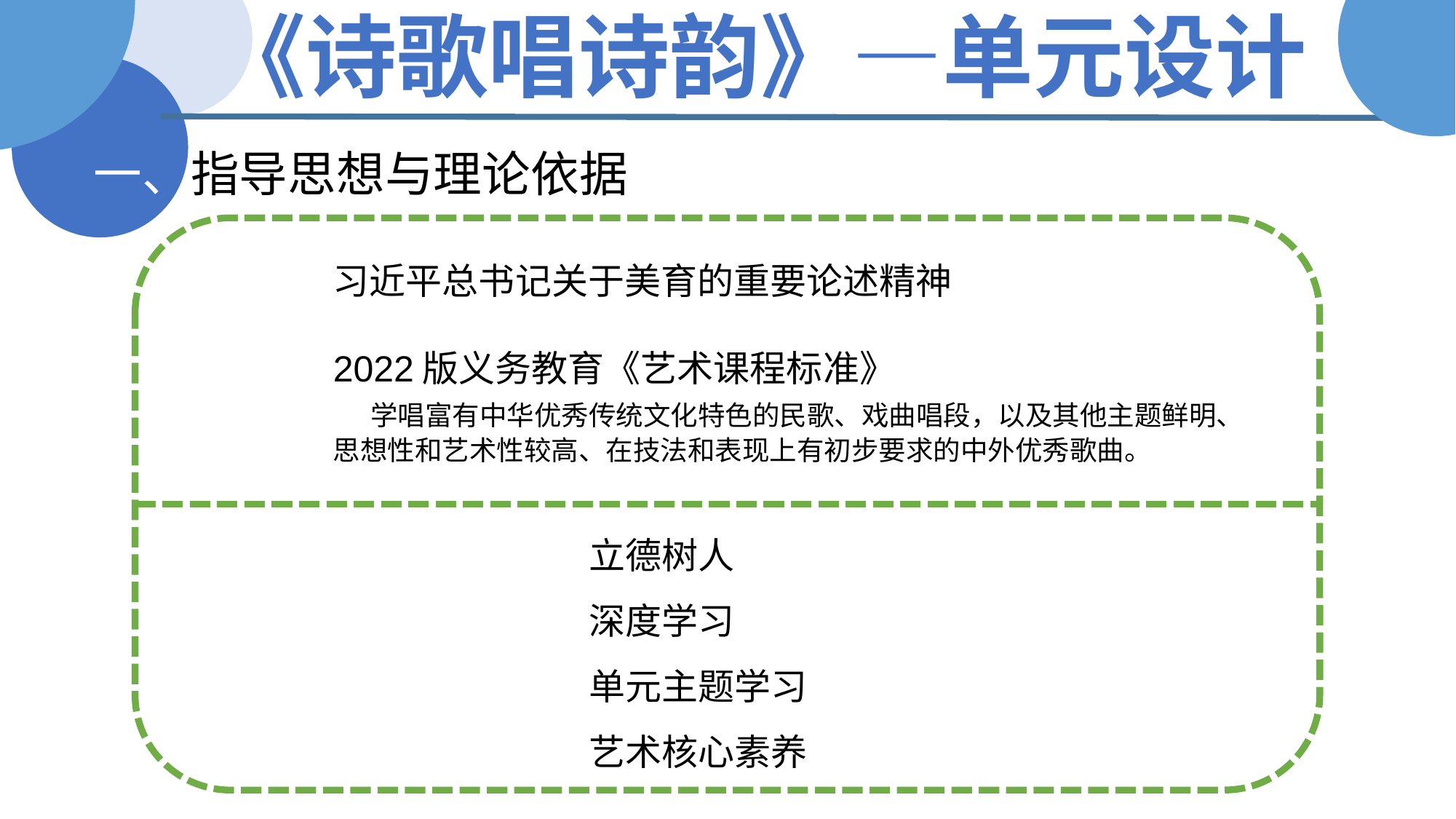

《诗歌唱诗韵》—单元设计
一、指导思想与理论依据

习近平总书记关于美育的重要论述精神

2022版义务教育《艺术课程标准》
    学唱富有中华优秀传统文化特色的民歌、戏曲唱段，以及其他主题鲜明、思想性和艺术性较高、在技法和表现上有初步要求的中外优秀歌曲。
立德树人
深度学习
单元主题学习
艺术核心素养